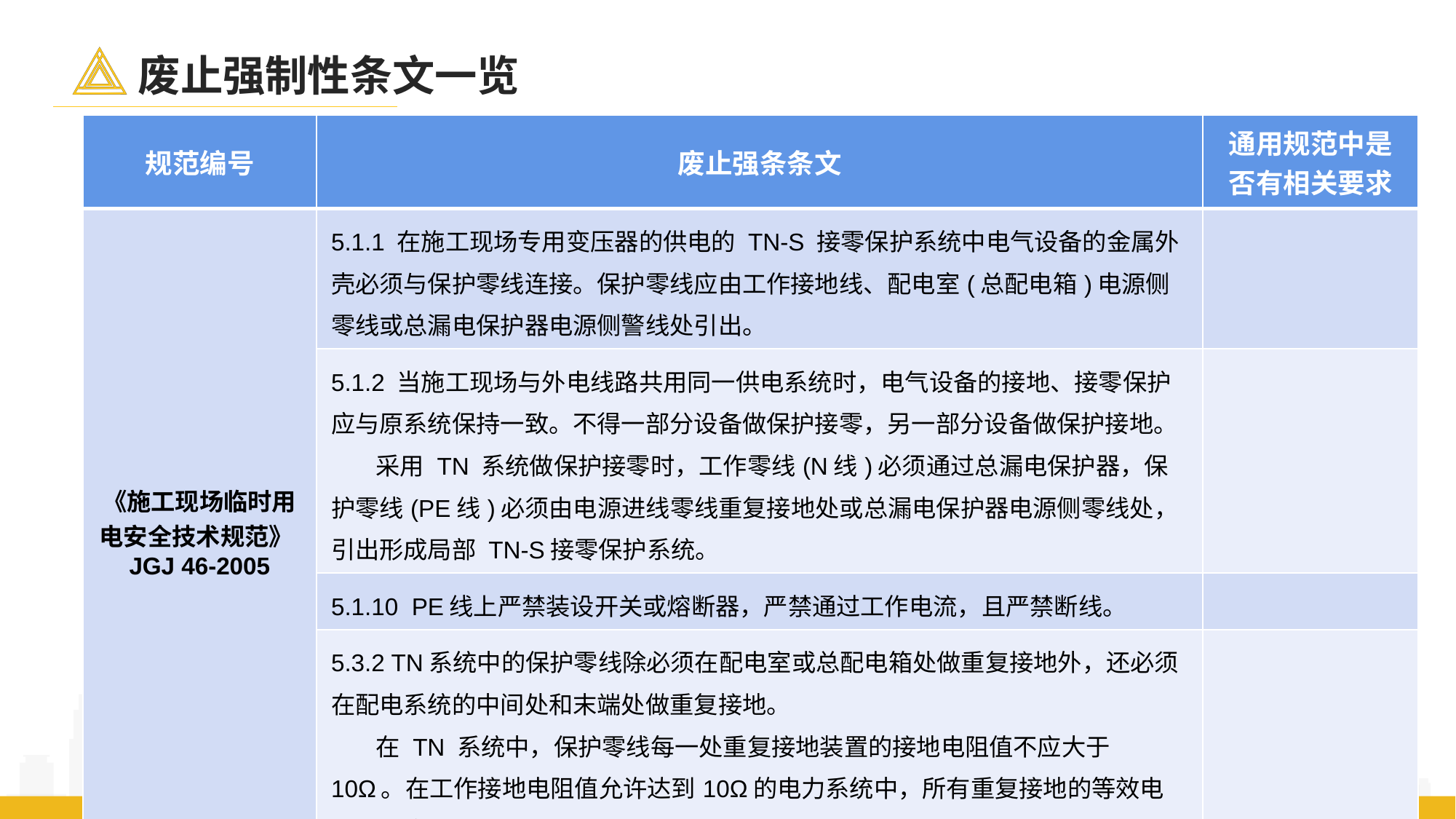

废止强制性条文一览

| 规范编号 | 废止强条条文 | 通用规范中是否有相关要求 |
| --- | --- | --- |
| 《施工现场临时用电安全技术规范》JGJ 46-2005 | 5.1.1 在施工现场专用变压器的供电的 TN-S 接零保护系统中电气设备的金属外壳必须与保护零线连接。保护零线应由工作接地线、配电室(总配电箱)电源侧零线或总漏电保护器电源侧警线处引出。 |  |
|  | 5.1.2 当施工现场与外电线路共用同一供电系统时，电气设备的接地、接零保护应与原系统保持一致。不得一部分设备做保护接零，另一部分设备做保护接地。 采用 TN 系统做保护接零时，工作零线(N线)必须通过总漏电保护器，保护零线(PE线)必须由电源进线零线重复接地处或总漏电保护器电源侧零线处，引出形成局部 TN-S接零保护系统。 |  |
|  | 5.1.10 PE线上严禁装设开关或熔断器，严禁通过工作电流，且严禁断线。 |  |
|  | 5.3.2 TN系统中的保护零线除必须在配电室或总配电箱处做重复接地外，还必须在配电系统的中间处和末端处做重复接地。 在 TN 系统中，保护零线每一处重复接地装置的接地电阻值不应大于 10Ω。在工作接地电阻值允许达到10Ω的电力系统中，所有重复接地的等效电阻值不应大于 10Ω。 |  |